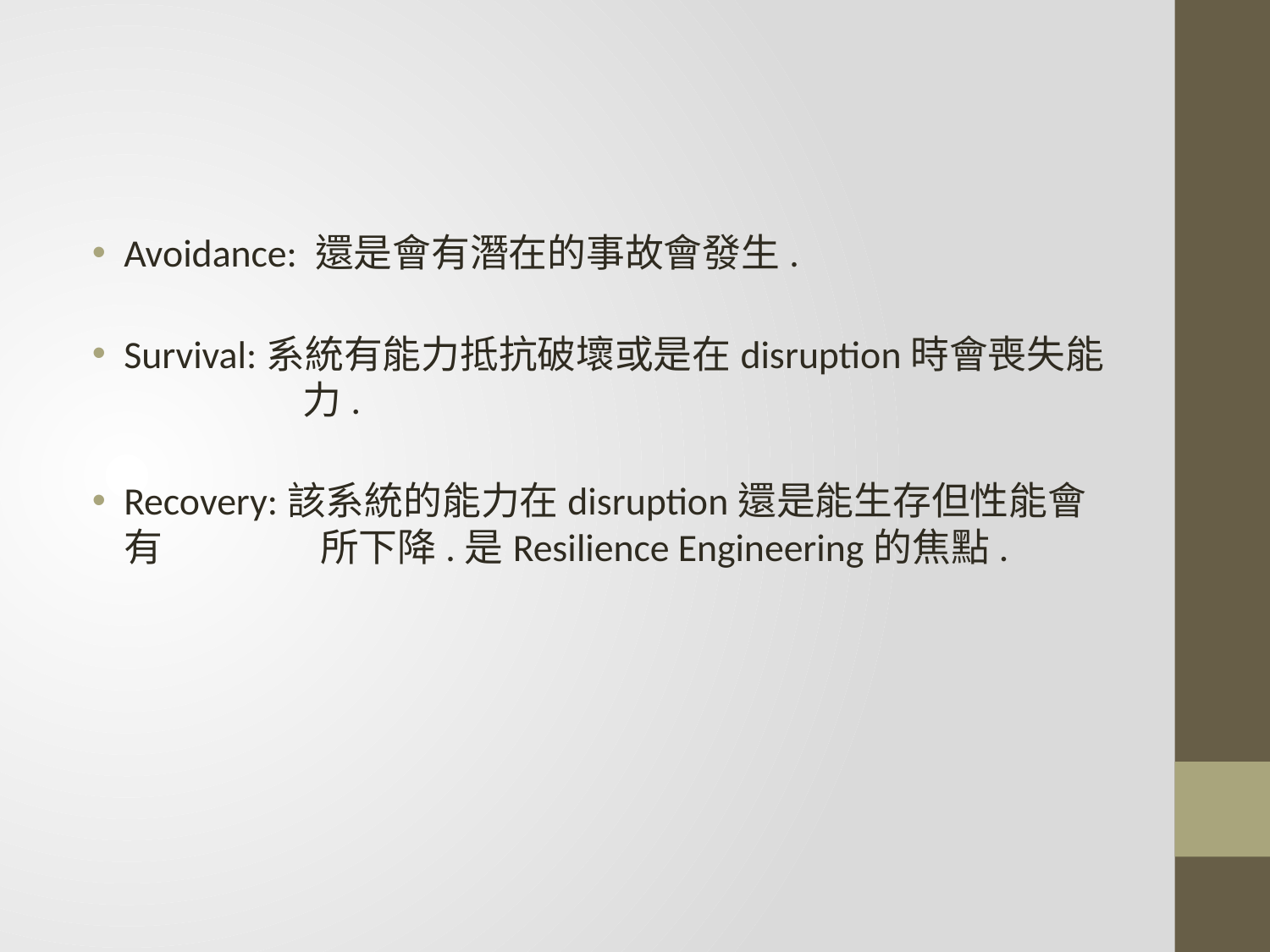

#
Avoidance: 還是會有潛在的事故會發生.
Survival:系統有能力抵抗破壞或是在disruption時會喪失能  	      力.
Recovery:該系統的能力在disruption還是能生存但性能會有	        所下降.是Resilience Engineering的焦點.